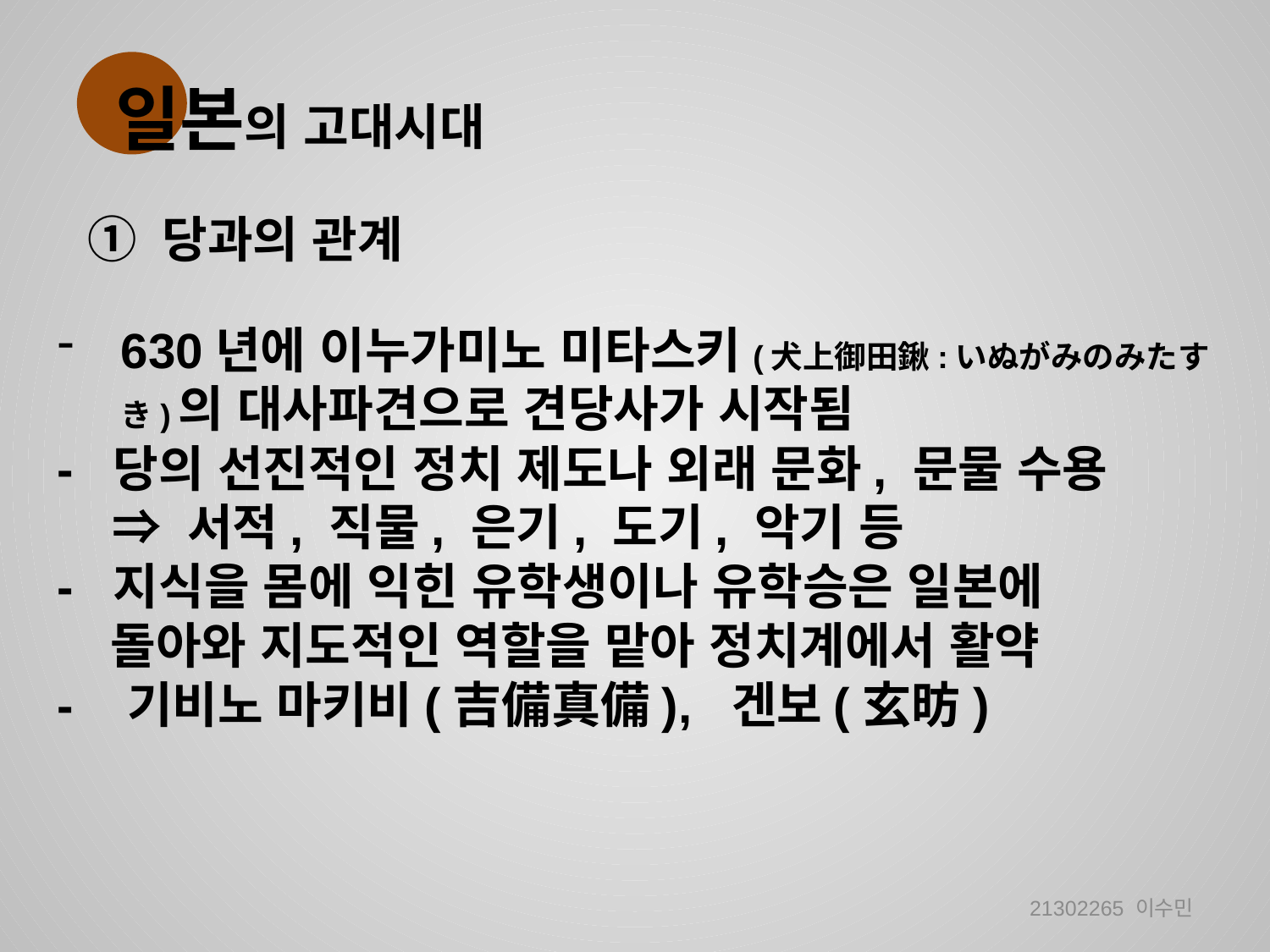

일본의 고대시대
630년에 이누가미노 미타스키(犬上御田鍬:いぬがみのみたすき)의 대사파견으로 견당사가 시작됨
-  당의 선진적인 정치 제도나 외래 문화, 문물 수용
    ⇒ 서적, 직물, 은기, 도기, 악기 등
-  지식을 몸에 익힌 유학생이나 유학승은 일본에
   돌아와 지도적인 역할을 맡아 정치계에서 활약
-   기비노 마키비(吉備真備),  겐보(玄昉)
① 당과의 관계
21302265 이수민